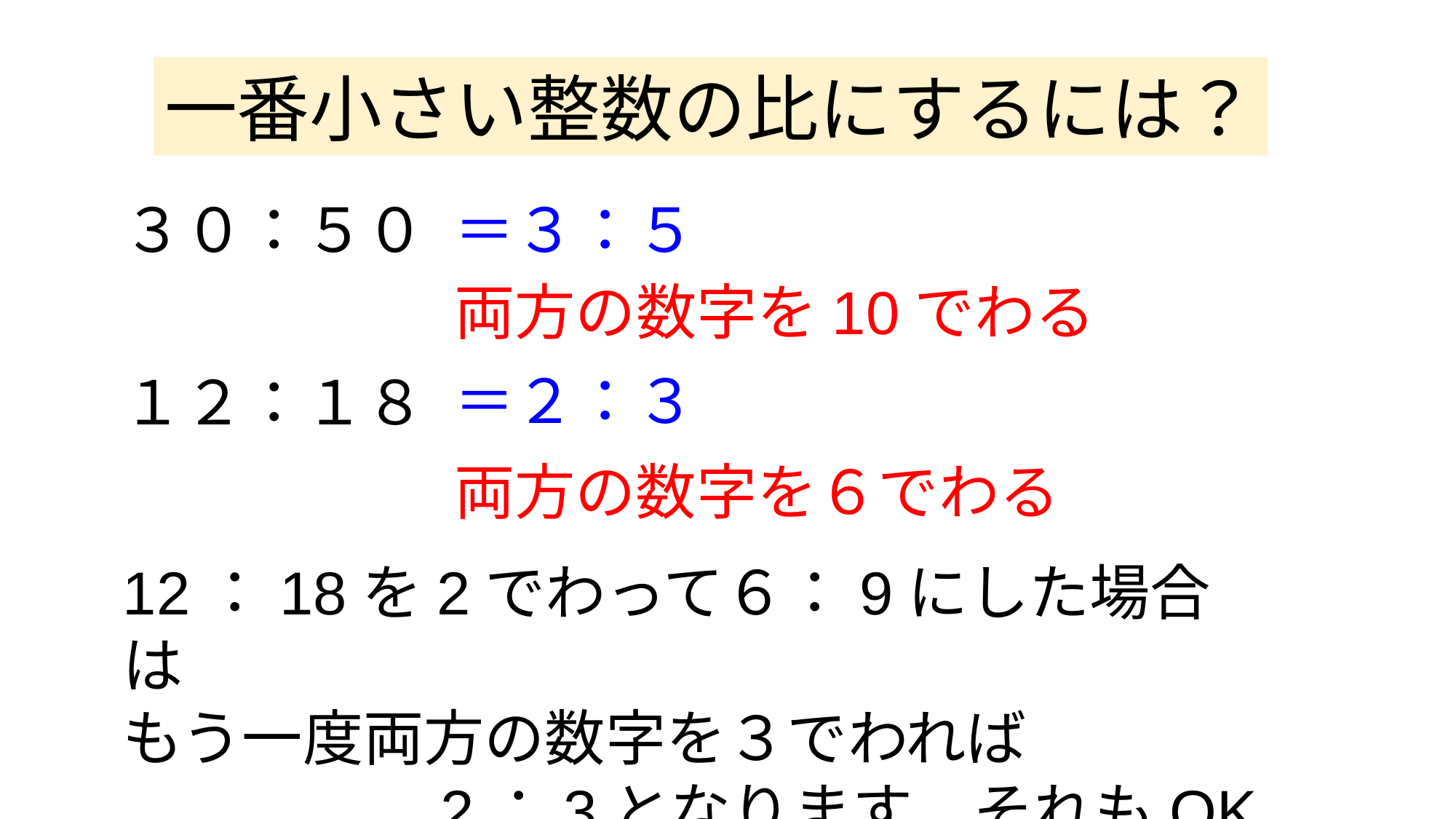

一番小さい整数の比にするには？
３０：５０
＝３：５
両方の数字を10でわる
＝２：３
１２：１８
両方の数字を６でわる
12：18を2でわって６：9にした場合は
もう一度両方の数字を３でわれば
　　　　　2：3となります　それもOK